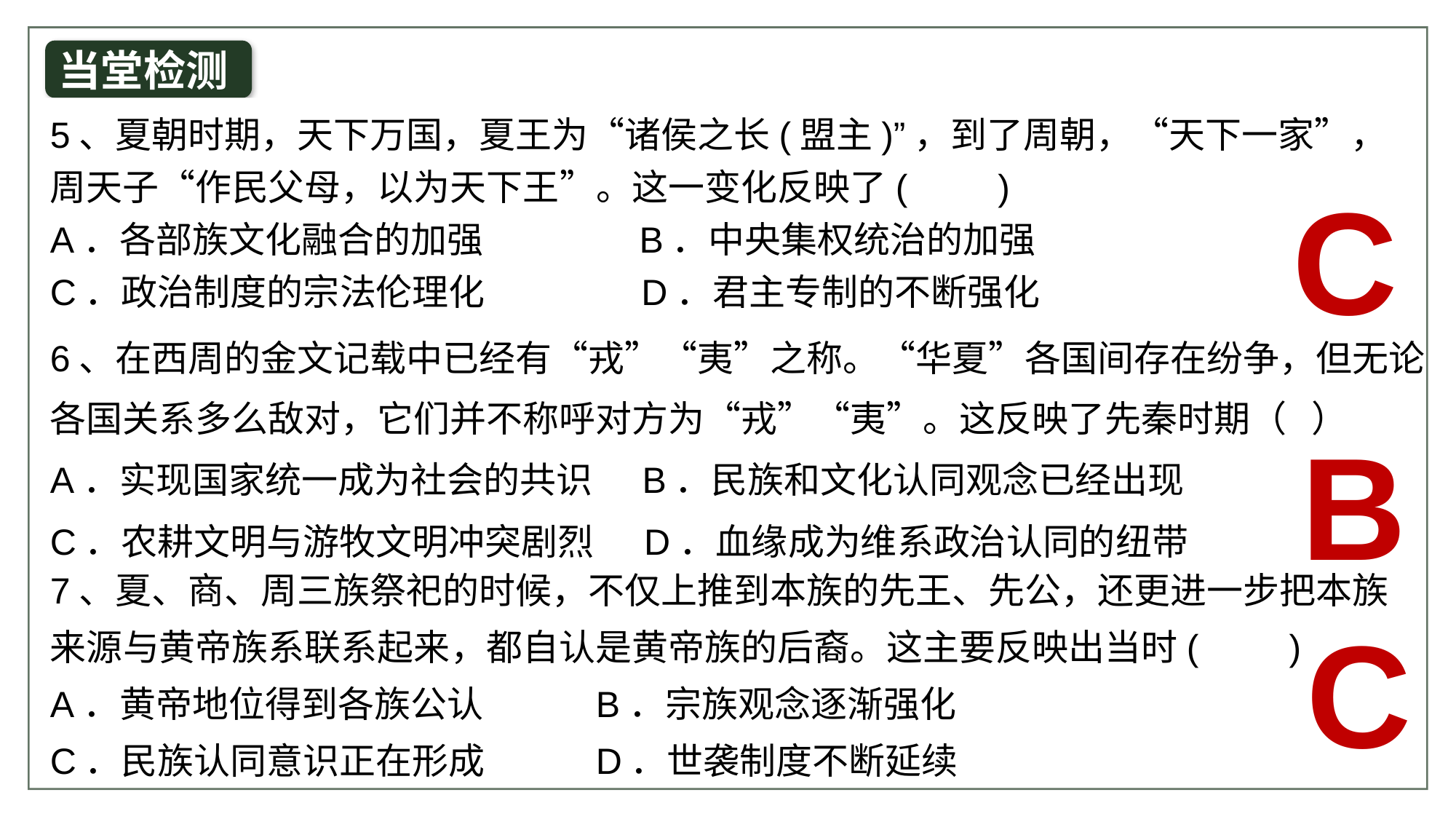

当堂检测
5、夏朝时期，天下万国，夏王为“诸侯之长(盟主)”，到了周朝，“天下一家”，周天子“作民父母，以为天下王”。这一变化反映了(　　)
A．各部族文化融合的加强                  B．中央集权统治的加强
C．政治制度的宗法伦理化                  D．君主专制的不断强化
C
6、在西周的金文记载中已经有“戎”“夷”之称。“华夏”各国间存在纷争，但无论各国关系多么敌对，它们并不称呼对方为“戎”“夷”。这反映了先秦时期（   ）
A．实现国家统一成为社会的共识     B．民族和文化认同观念已经出现
C．农耕文明与游牧文明冲突剧烈     D．血缘成为维系政治认同的纽带
B
7、夏、商、周三族祭祀的时候，不仅上推到本族的先王、先公，还更进一步把本族来源与黄帝族系联系起来，都自认是黄帝族的后裔。这主要反映出当时(　　)
A．黄帝地位得到各族公认 	B．宗族观念逐渐强化
C．民族认同意识正在形成 	D．世袭制度不断延续
C